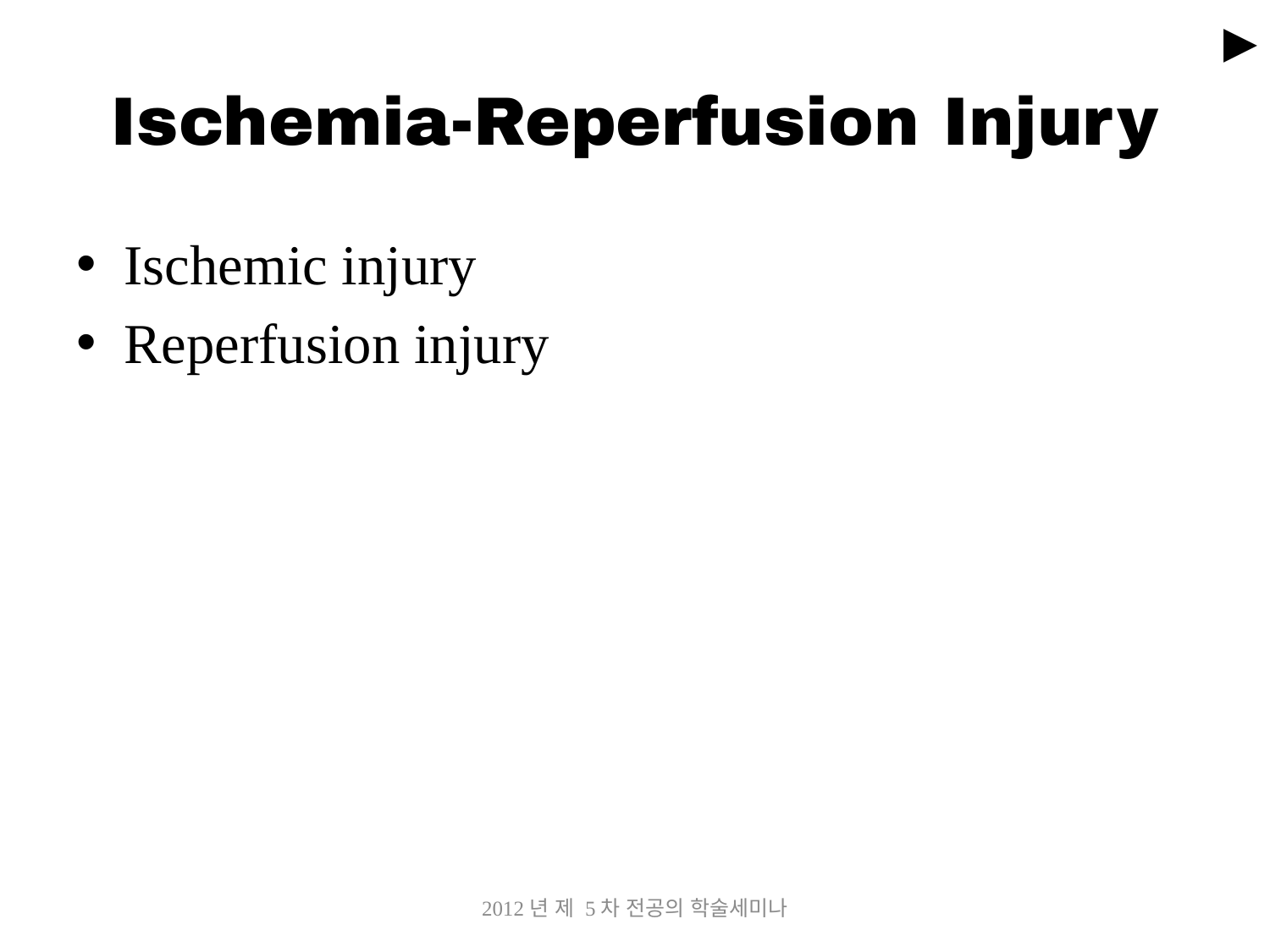

►
# Ischemia-Reperfusion Injury
Ischemic injury
Reperfusion injury
2012년 제 5차 전공의 학술세미나